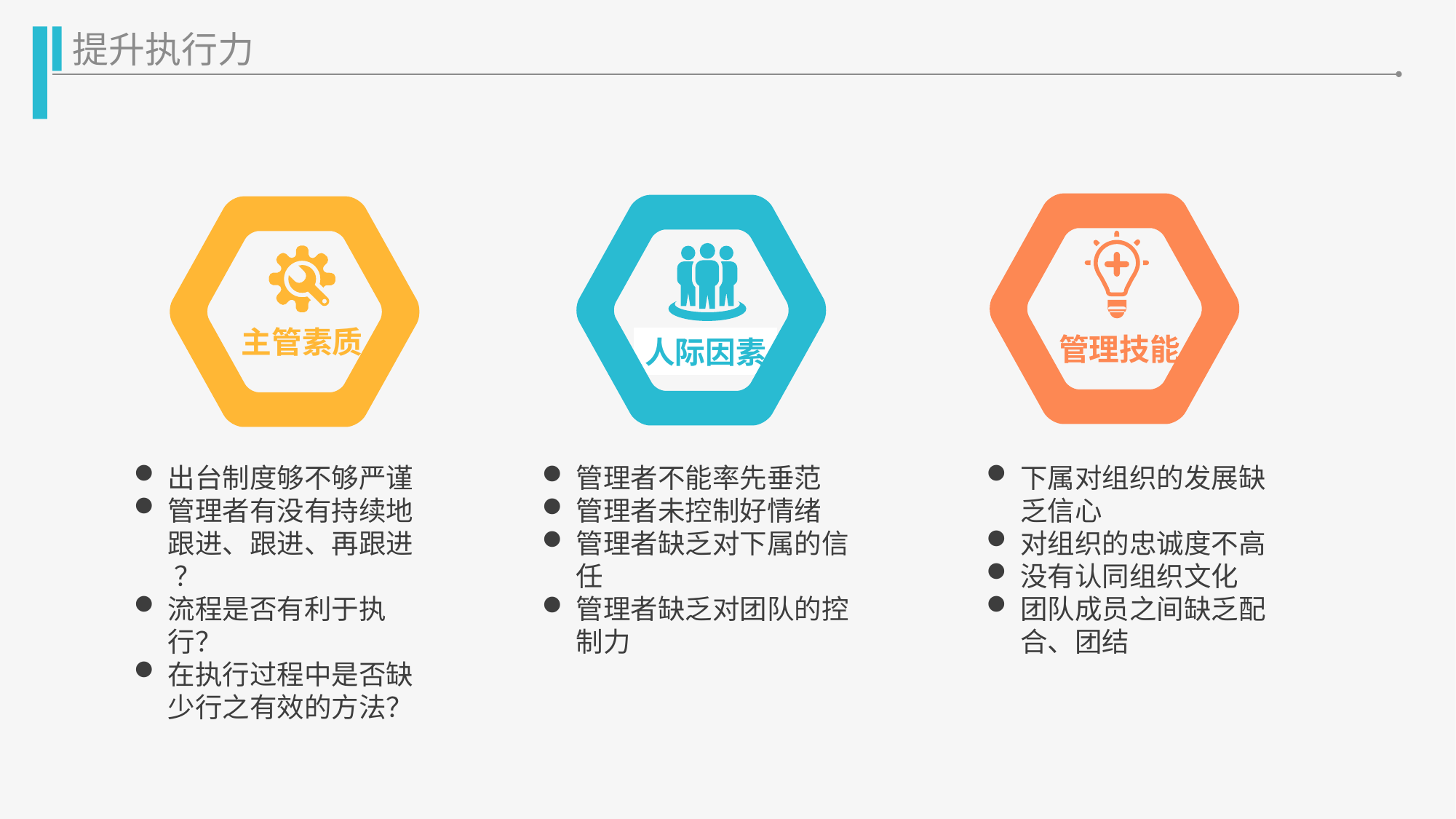

提升执行力

管理技能
下属对组织的发展缺乏信心
对组织的忠诚度不高
没有认同组织文化
团队成员之间缺乏配合、团结

人际因素
管理者不能率先垂范
管理者未控制好情绪
管理者缺乏对下属的信任
管理者缺乏对团队的控制力

主管素质

出台制度够不够严谨
管理者有没有持续地跟进、跟进、再跟进 ？
流程是否有利于执行？
在执行过程中是否缺少行之有效的方法？